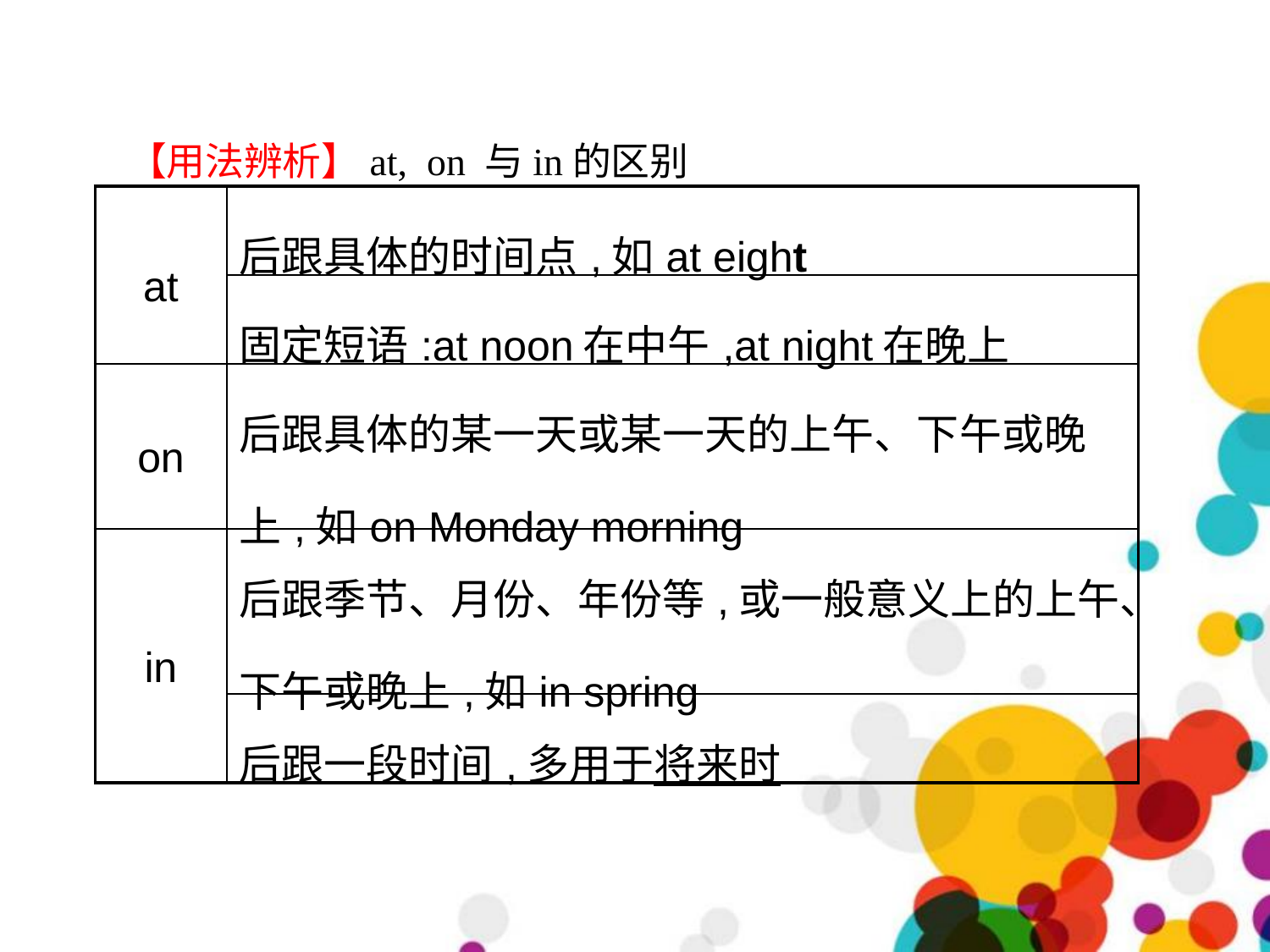

【用法辨析】at,  on 与in的区别
| at | 后跟具体的时间点,如at eight |
| --- | --- |
|  | 固定短语:at noon在中午,at night在晚上 |
| on | 后跟具体的某一天或某一天的上午、下午或晚上,如on Monday morning |
| in | 后跟季节、月份、年份等,或一般意义上的上午、下午或晚上,如in spring |
|  | 后跟一段时间,多用于将来时 |